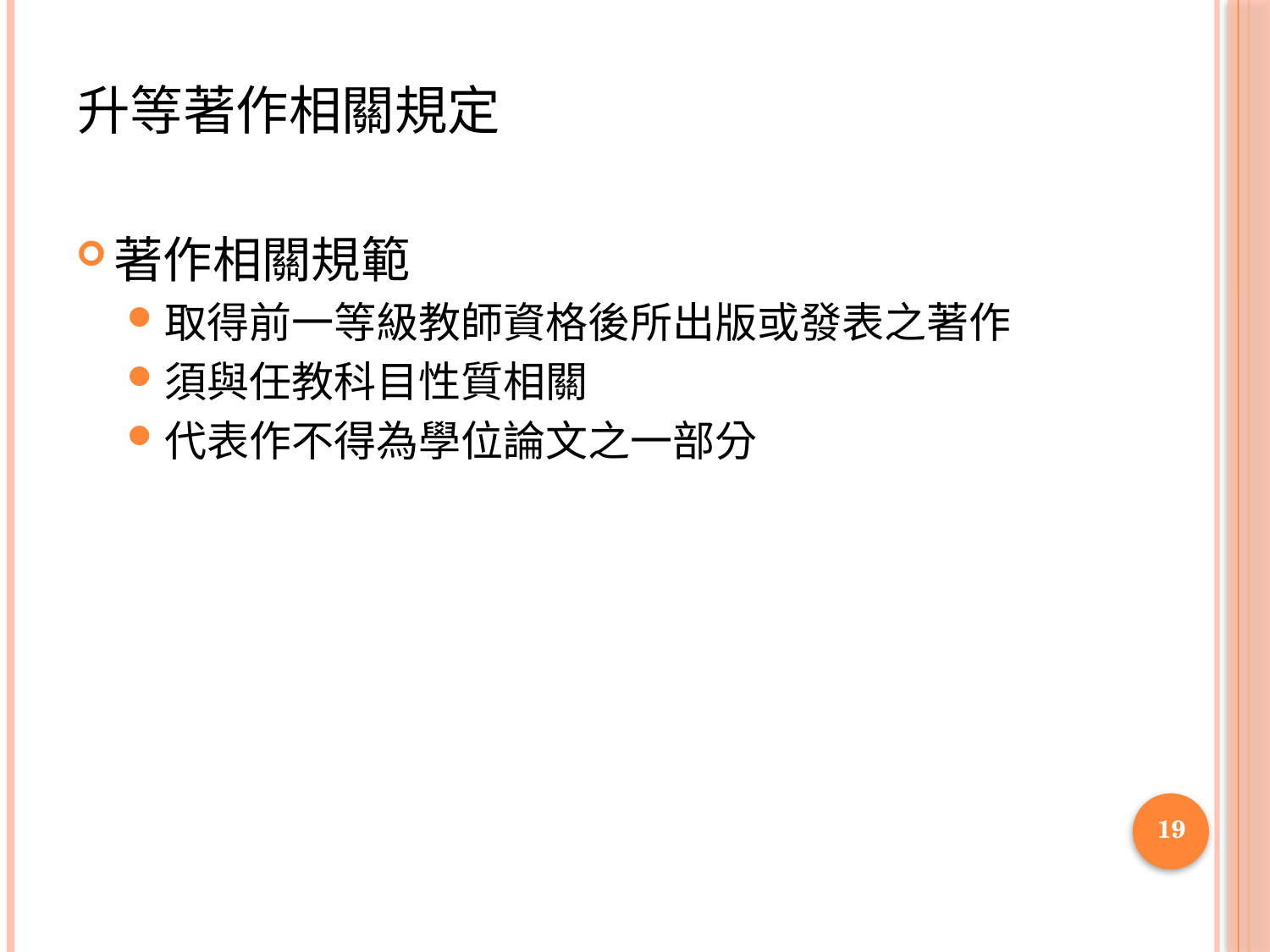

# 升等著作相關規定
著作相關規範
取得前一等級教師資格後所出版或發表之著作
須與任教科目性質相關
代表作不得為學位論文之一部分

19